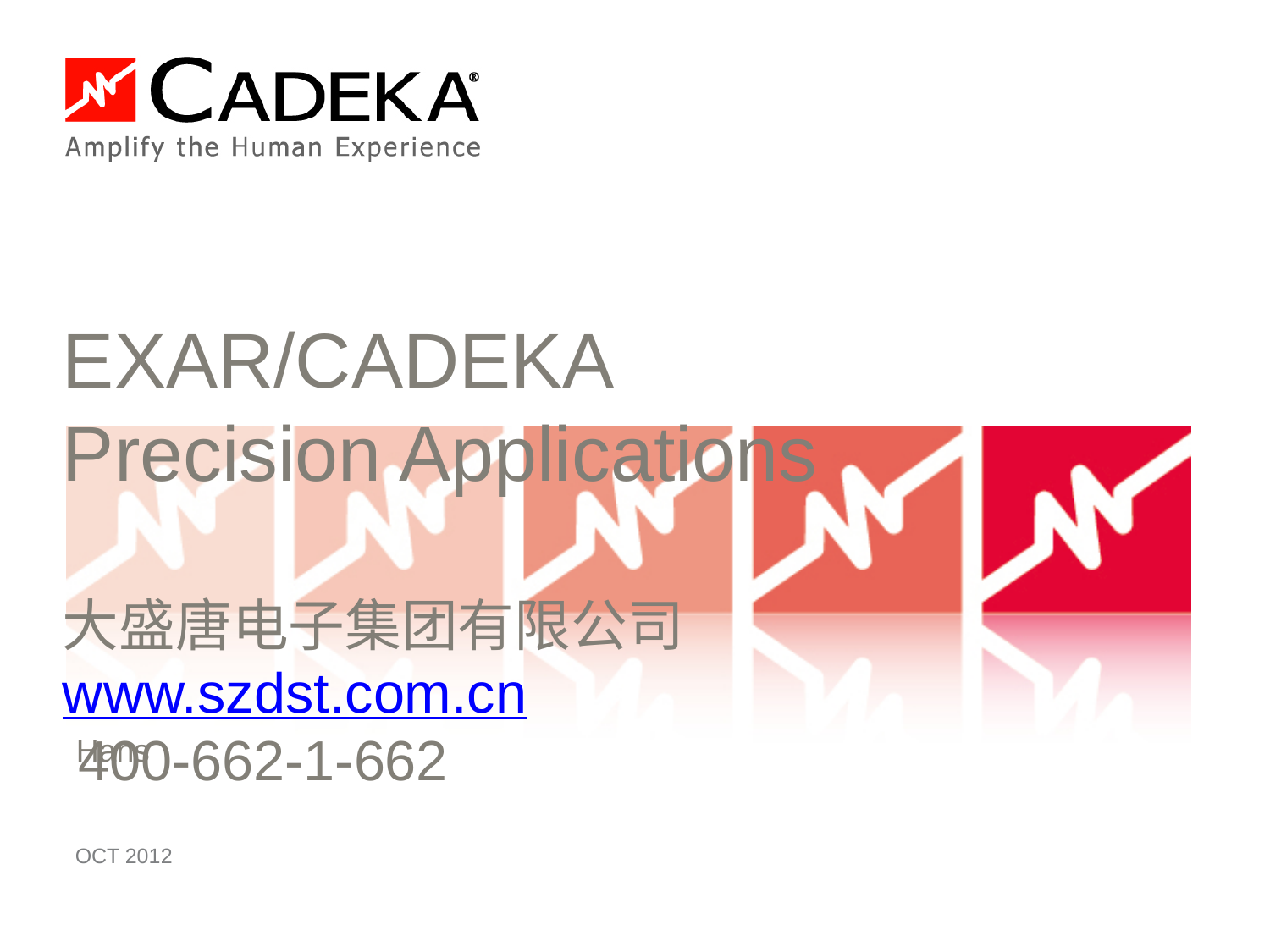

EXAR/CADEKA
Precision Applications

大盛唐电子集团有限公司
www.szdst.com.cn
 400-662-1-662
# Hans
OCT 2012